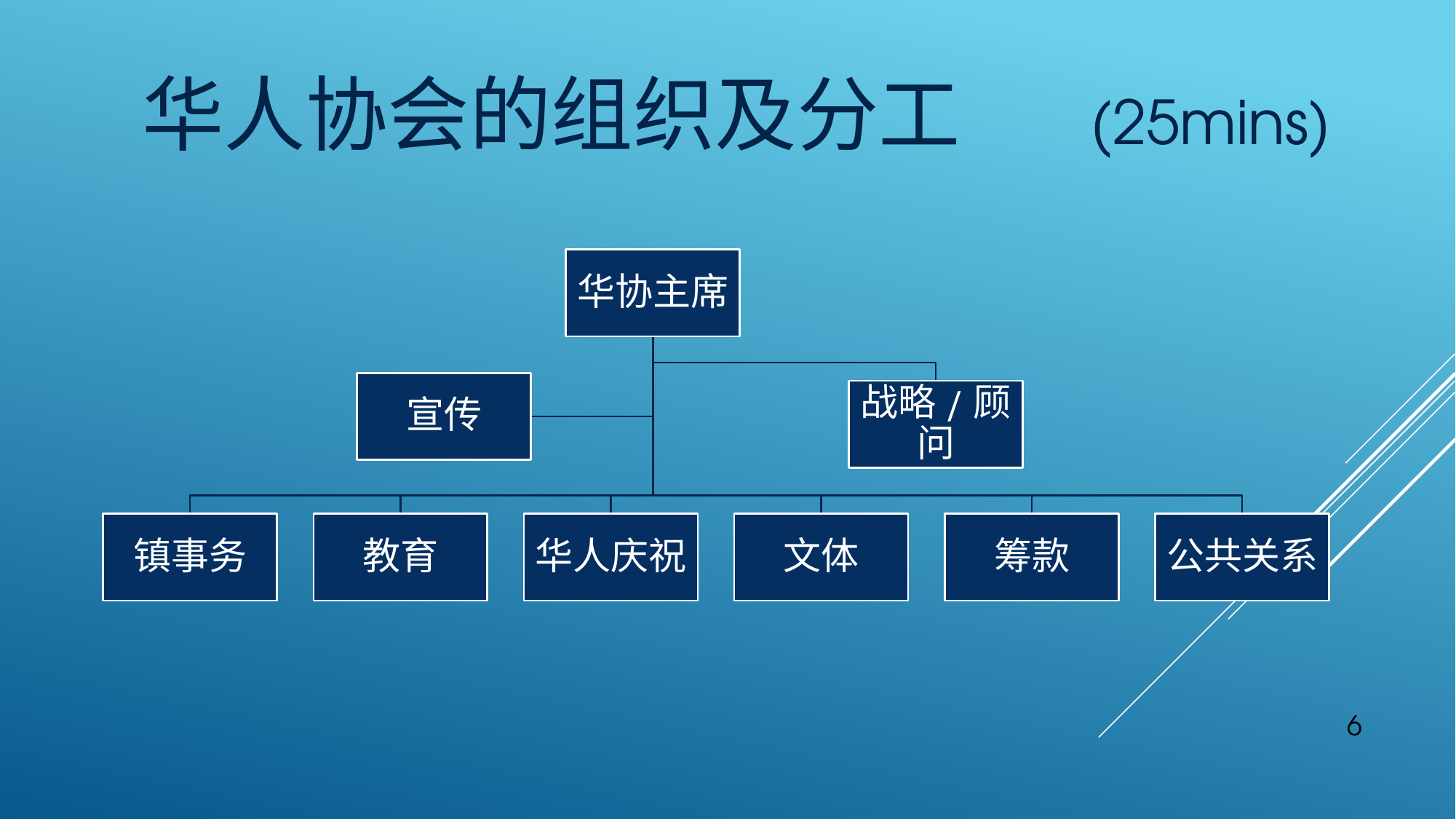

华协主席
镇事务
教育
华人庆祝
文体
筹款
公共关系
战略/顾问
宣传
华人协会的组织及分工      (25mins)

6